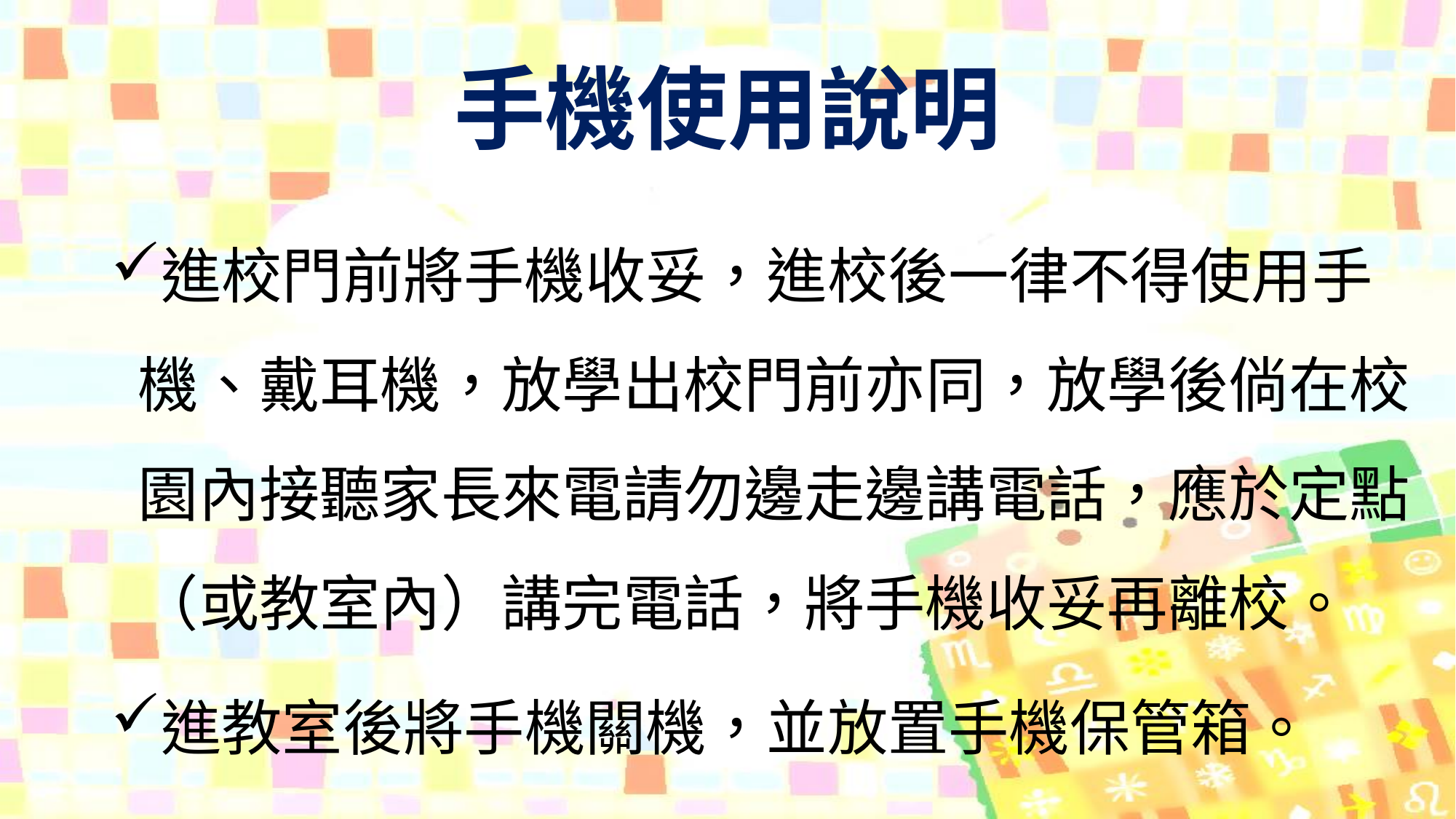

# 手機使用說明
進校門前將手機收妥，進校後一律不得使用手機、戴耳機，放學出校門前亦同，放學後倘在校園內接聽家長來電請勿邊走邊講電話，應於定點（或教室內）講完電話，將手機收妥再離校。
進教室後將手機關機，並放置手機保管箱。